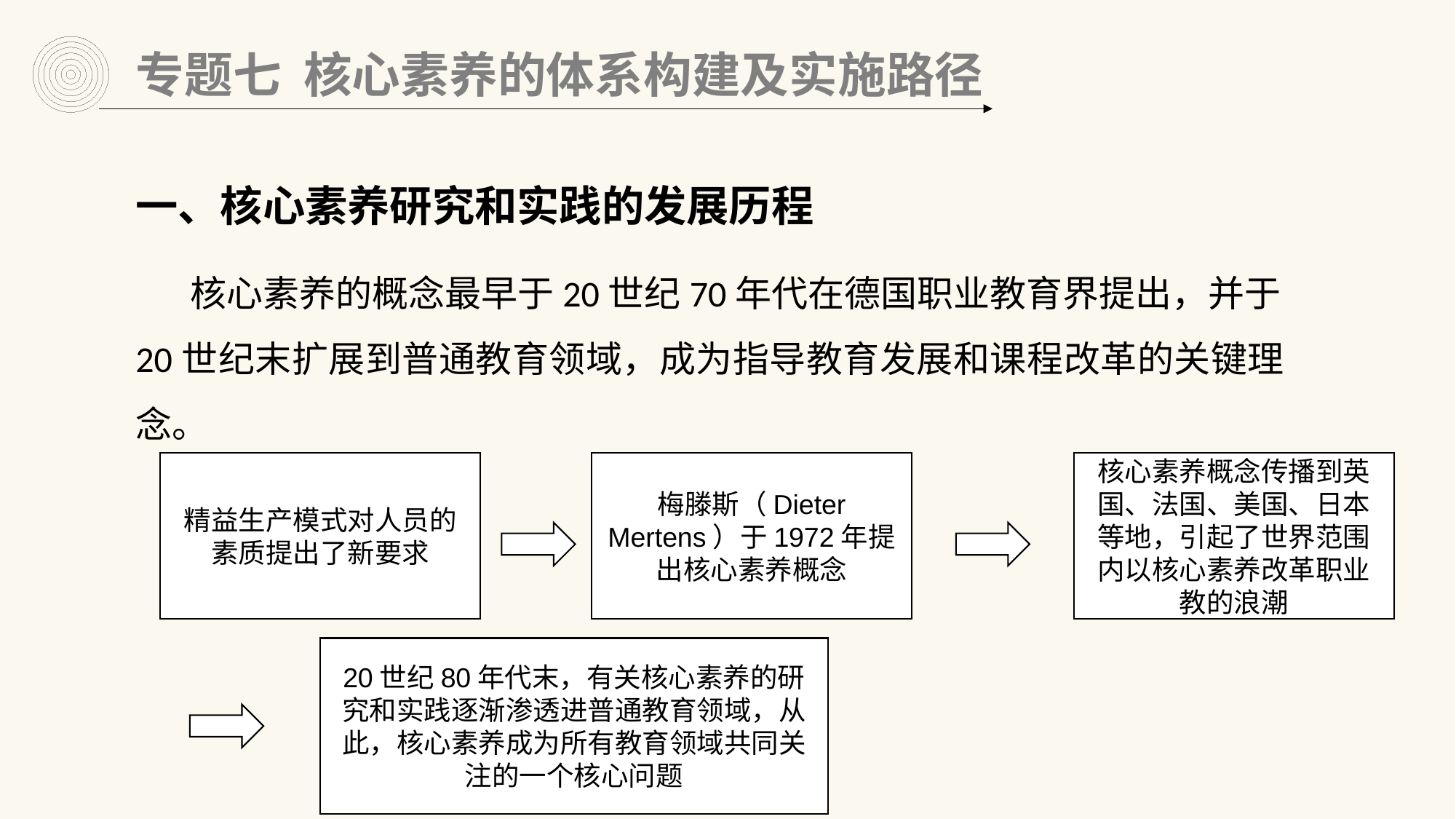

专题七  核心素养的体系构建及实施路径
一、核心素养研究和实践的发展历程
核心素养的概念最早于20世纪70年代在德国职业教育界提出，并于20世纪末扩展到普通教育领域，成为指导教育发展和课程改革的关键理念。
精益生产模式对人员的素质提出了新要求
梅滕斯（Dieter Mertens）于1972年提出核心素养概念
核心素养概念传播到英国、法国、美国、日本等地，引起了世界范围内以核心素养改革职业教的浪潮

20世纪80年代末，有关核心素养的研究和实践逐渐渗透进普通教育领域，从此，核心素养成为所有教育领域共同关注的一个核心问题